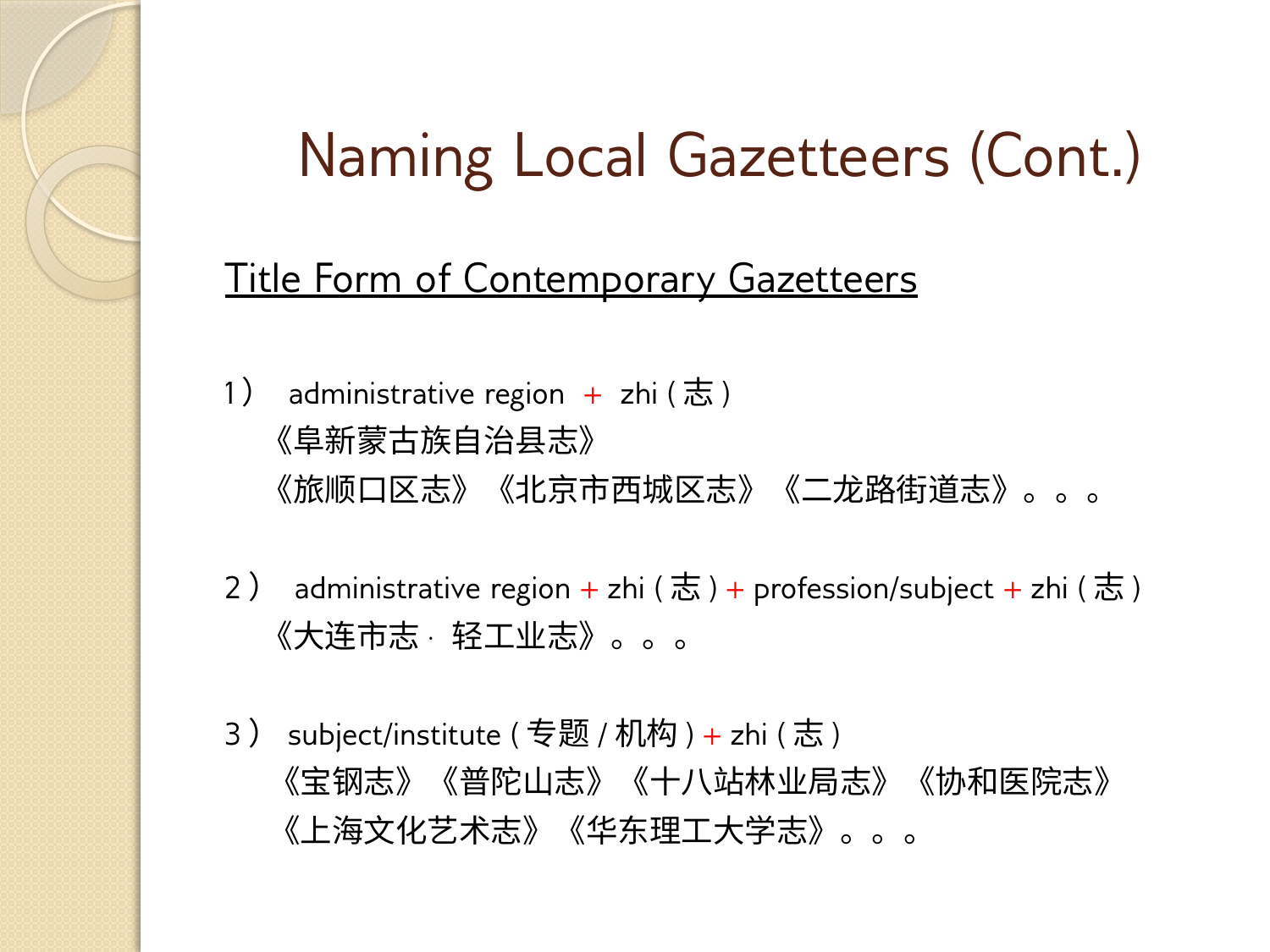

# Naming Local Gazetteers (Cont.)
Title Form of Contemporary Gazetteers

1） administrative region  +  zhi (志)
    《阜新蒙古族自治县志》
    《旅顺口区志》《北京市西城区志》《二龙路街道志》。。。

2） administrative region + zhi (志) + profession/subject + zhi (志)
    《大连市志· 轻工业志》。。。

3）subject/institute (专题/机构) + zhi (志)
     《宝钢志》《普陀山志》《十八站林业局志》《协和医院志》
     《上海文化艺术志》《华东理工大学志》。。。